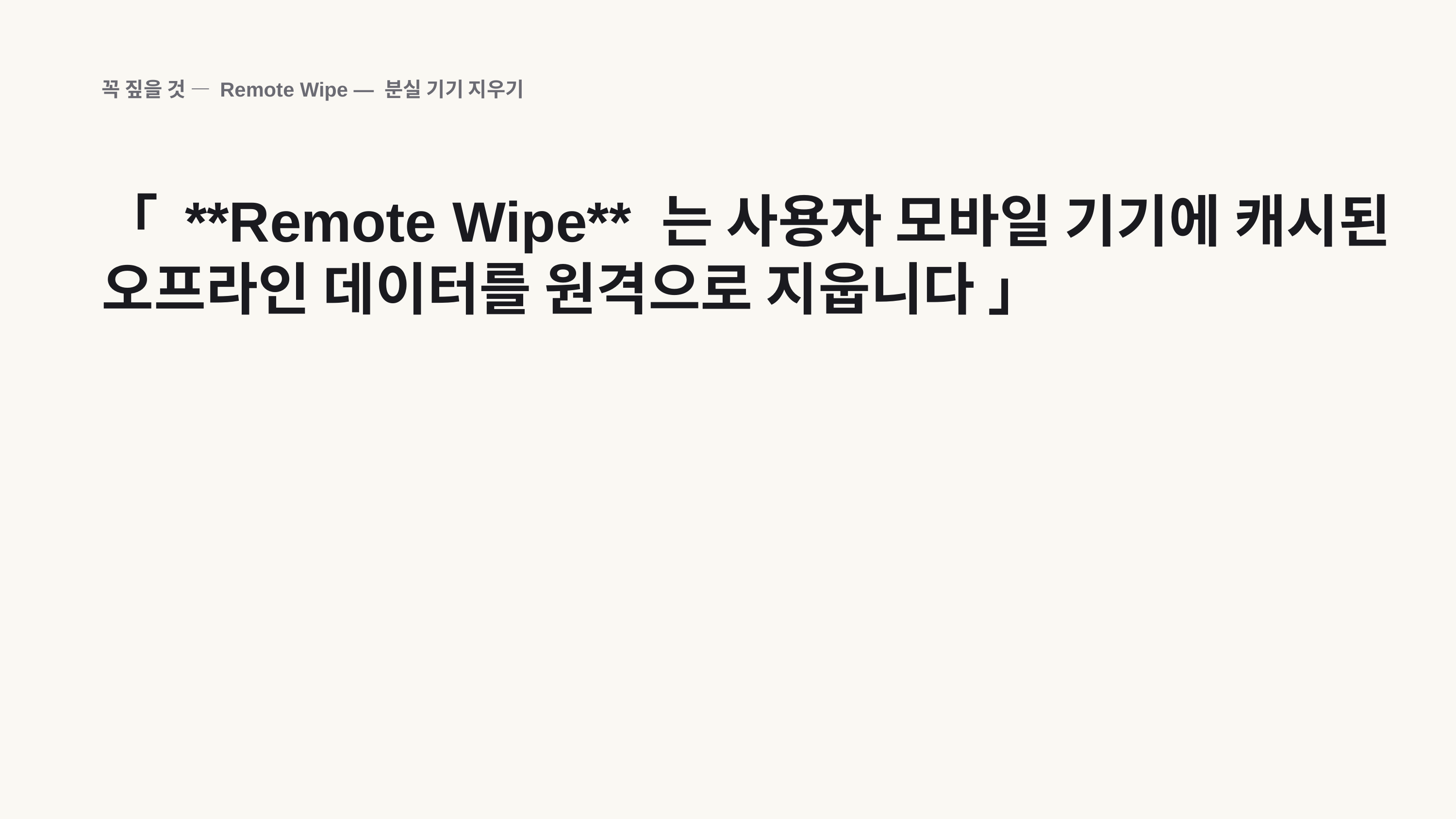

꼭 짚을 것 — Remote Wipe — 분실 기기 지우기
「 **Remote Wipe** 는 사용자 모바일 기기에 캐시된 오프라인 데이터를 원격으로 지웁니다 」